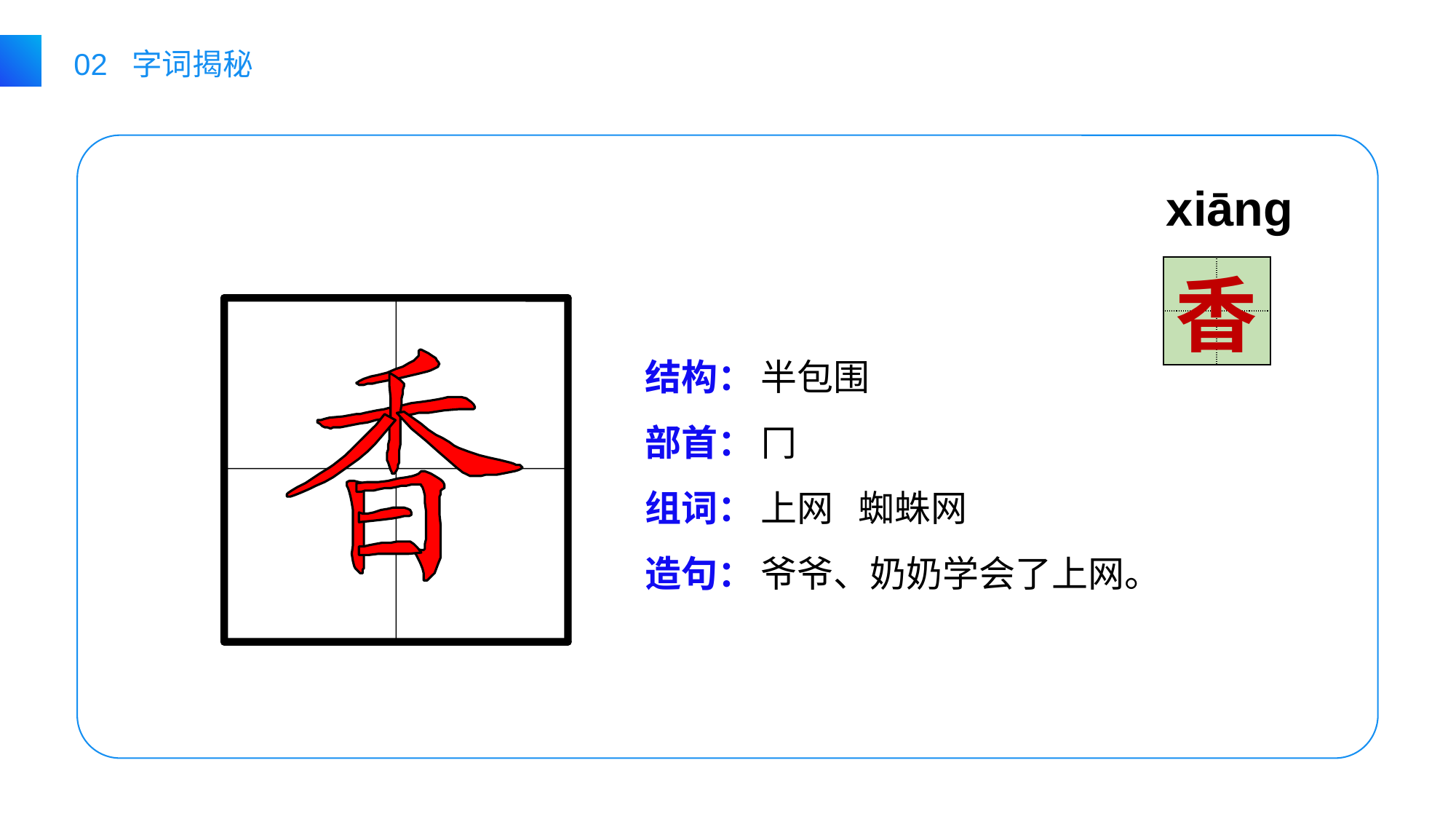

02  字词揭秘

xiāng
|  |  |
| --- | --- |
|  |  |
香

结构：
部首：
组词：
造句：

半包围
冂
上网   蜘蛛网
爷爷、奶奶学会了上网。